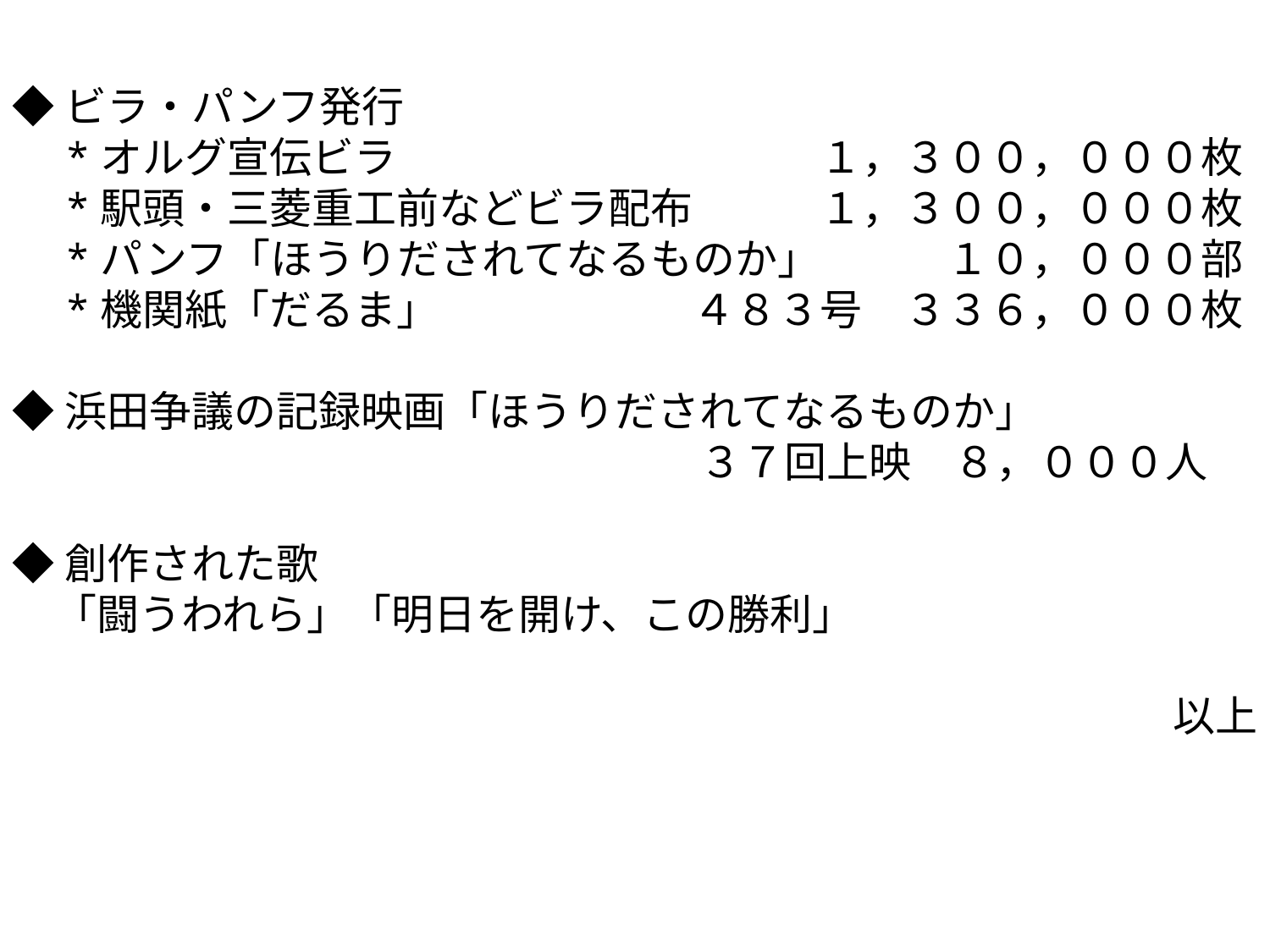

◆ビラ・パンフ発行
　*オルグ宣伝ビラ　　　　　　　　　　１，３００，０００枚
　*駅頭・三菱重工前などビラ配布　　　１，３００，０００枚
　*パンフ「ほうりだされてなるものか」　　　１０，０００部
　*機関紙「だるま」　　　　　　４８３号　３３６，０００枚

◆浜田争議の記録映画「ほうりだされてなるものか」
　　　　　　　　　　　　　　　　 ３７回上映　８，０００人

◆創作された歌
　「闘うわれら」「明日を開け、この勝利」

以上